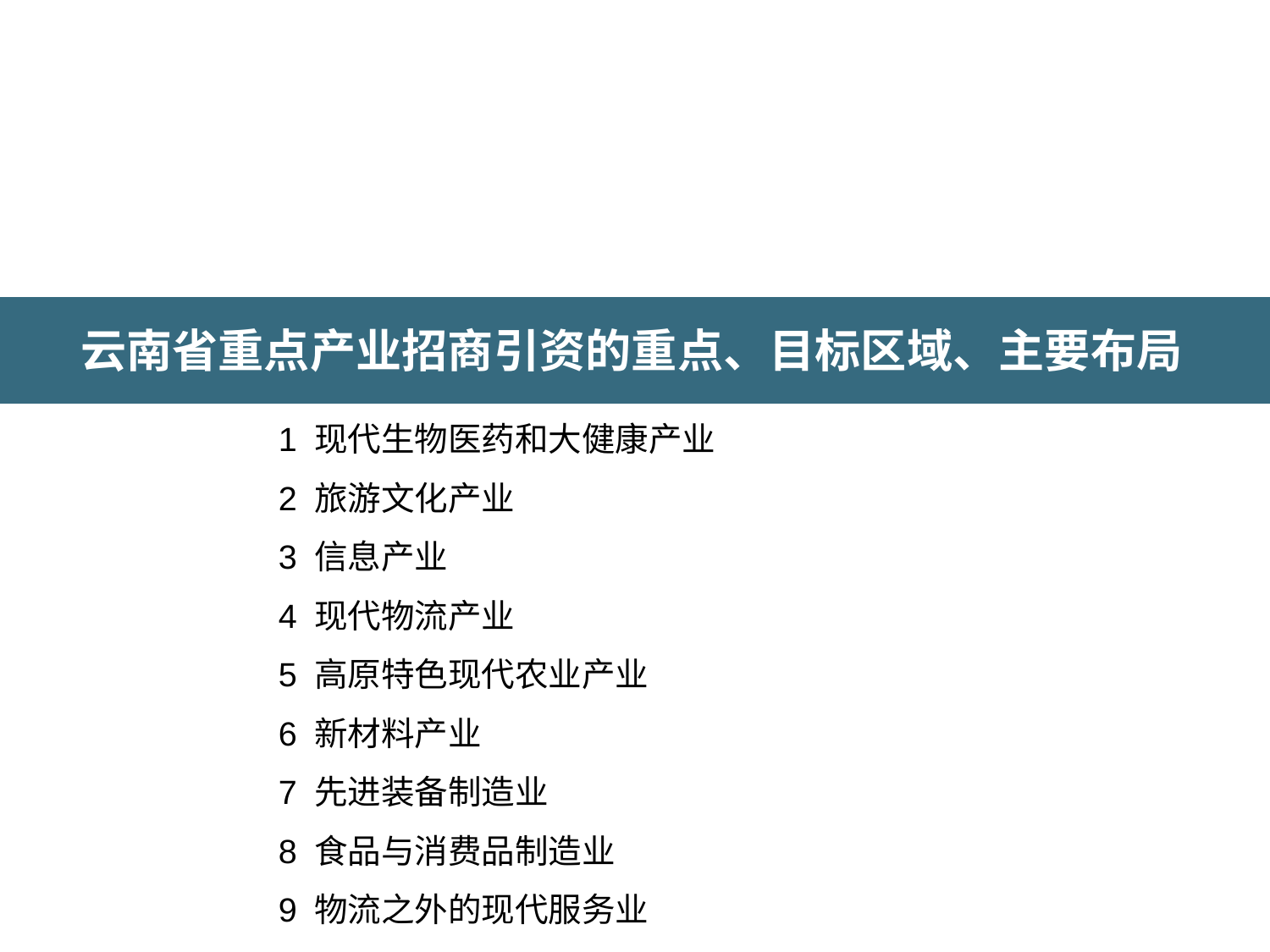

# 云南省重点产业招商引资的重点、目标区域、主要布局
1 现代生物医药和大健康产业
2 旅游文化产业
3 信息产业
4 现代物流产业
5 高原特色现代农业产业
6 新材料产业
7 先进装备制造业
8 食品与消费品制造业
9 物流之外的现代服务业